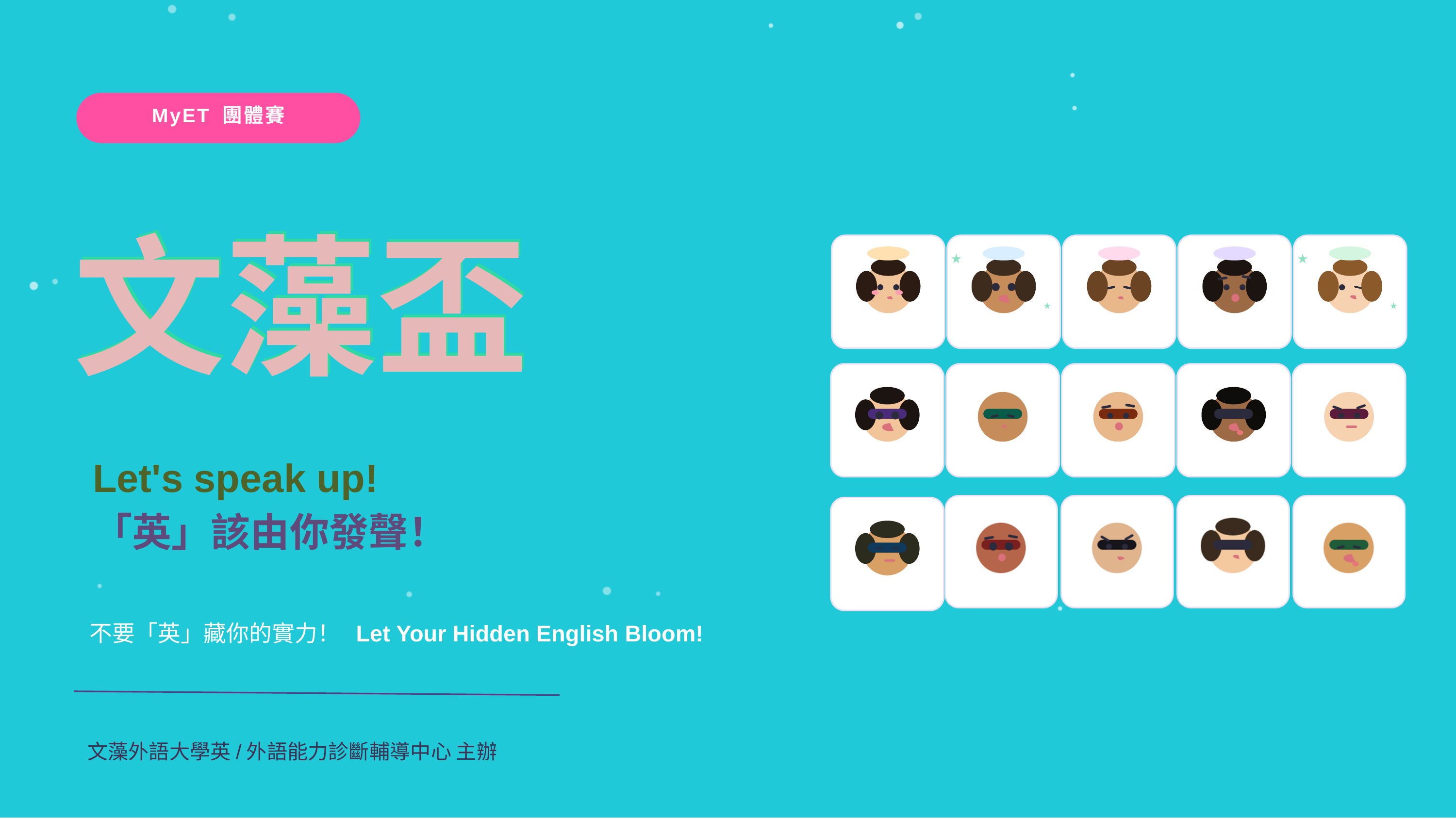

MyET 團體賽

文藻盃

文藻盃

Let's speak up!
「英」該由你發聲！

不要「英」藏你的實力！  Let Your Hidden English Bloom!

文藻外語大學英/外語能力診斷輔導中心 主辦